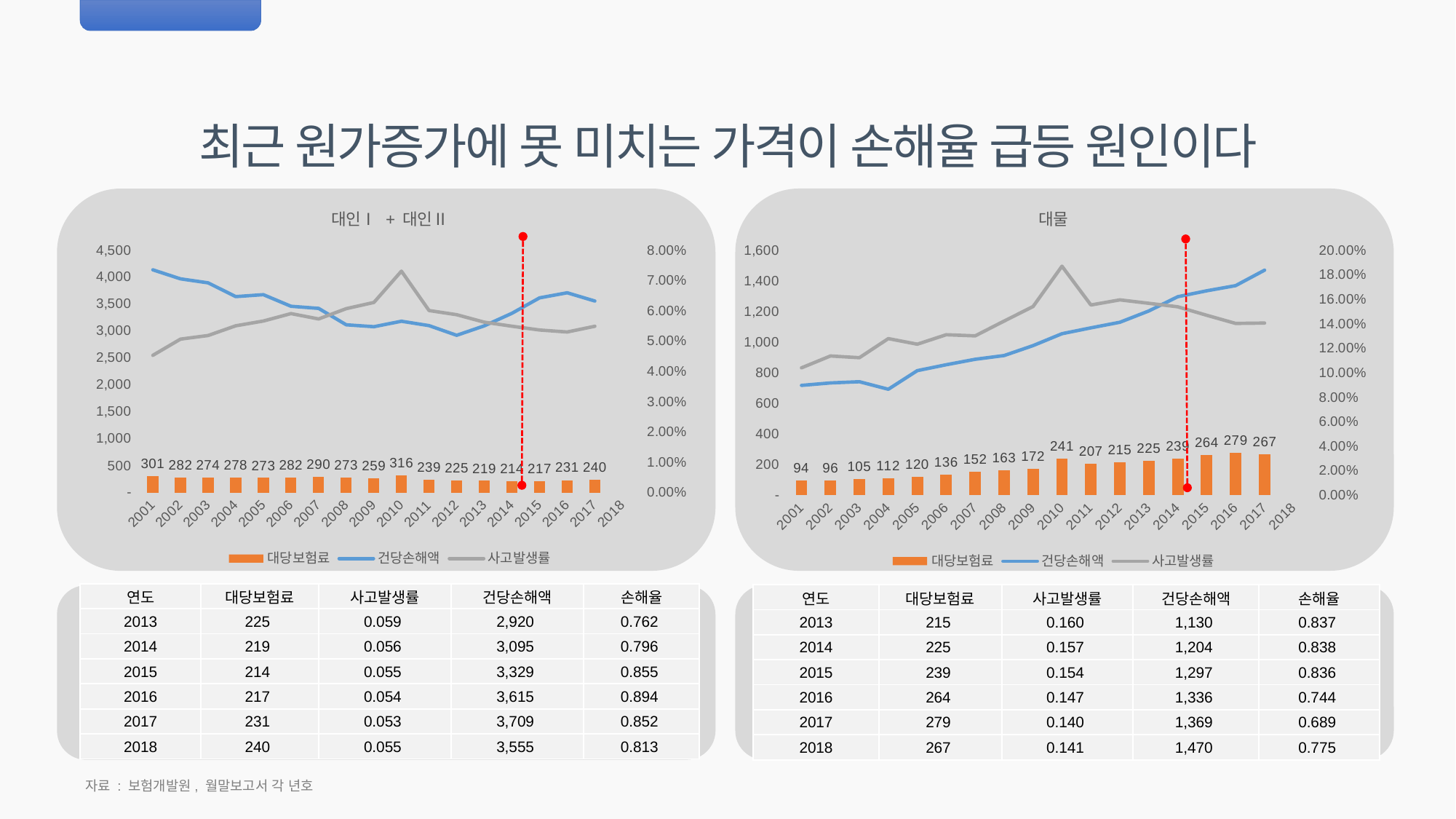

최근 원가증가에 못 미치는 가격이 손해율 급등 원인이다

[unsupported chart]

[unsupported chart]

| 연도 | 대당보험료 | 사고발생률 | 건당손해액 | 손해율 |
| --- | --- | --- | --- | --- |
| 2013 | 225 | 0.059 | 2,920 | 0.762 |
| 2014 | 219 | 0.056 | 3,095 | 0.796 |
| 2015 | 214 | 0.055 | 3,329 | 0.855 |
| 2016 | 217 | 0.054 | 3,615 | 0.894 |
| 2017 | 231 | 0.053 | 3,709 | 0.852 |
| 2018 | 240 | 0.055 | 3,555 | 0.813 |
| 연도 | 대당보험료 | 사고발생률 | 건당손해액 | 손해율 |
| --- | --- | --- | --- | --- |
| 2013 | 215 | 0.160 | 1,130 | 0.837 |
| 2014 | 225 | 0.157 | 1,204 | 0.838 |
| 2015 | 239 | 0.154 | 1,297 | 0.836 |
| 2016 | 264 | 0.147 | 1,336 | 0.744 |
| 2017 | 279 | 0.140 | 1,369 | 0.689 |
| 2018 | 267 | 0.141 | 1,470 | 0.775 |

자료 : 보험개발원, 월말보고서 각 년호